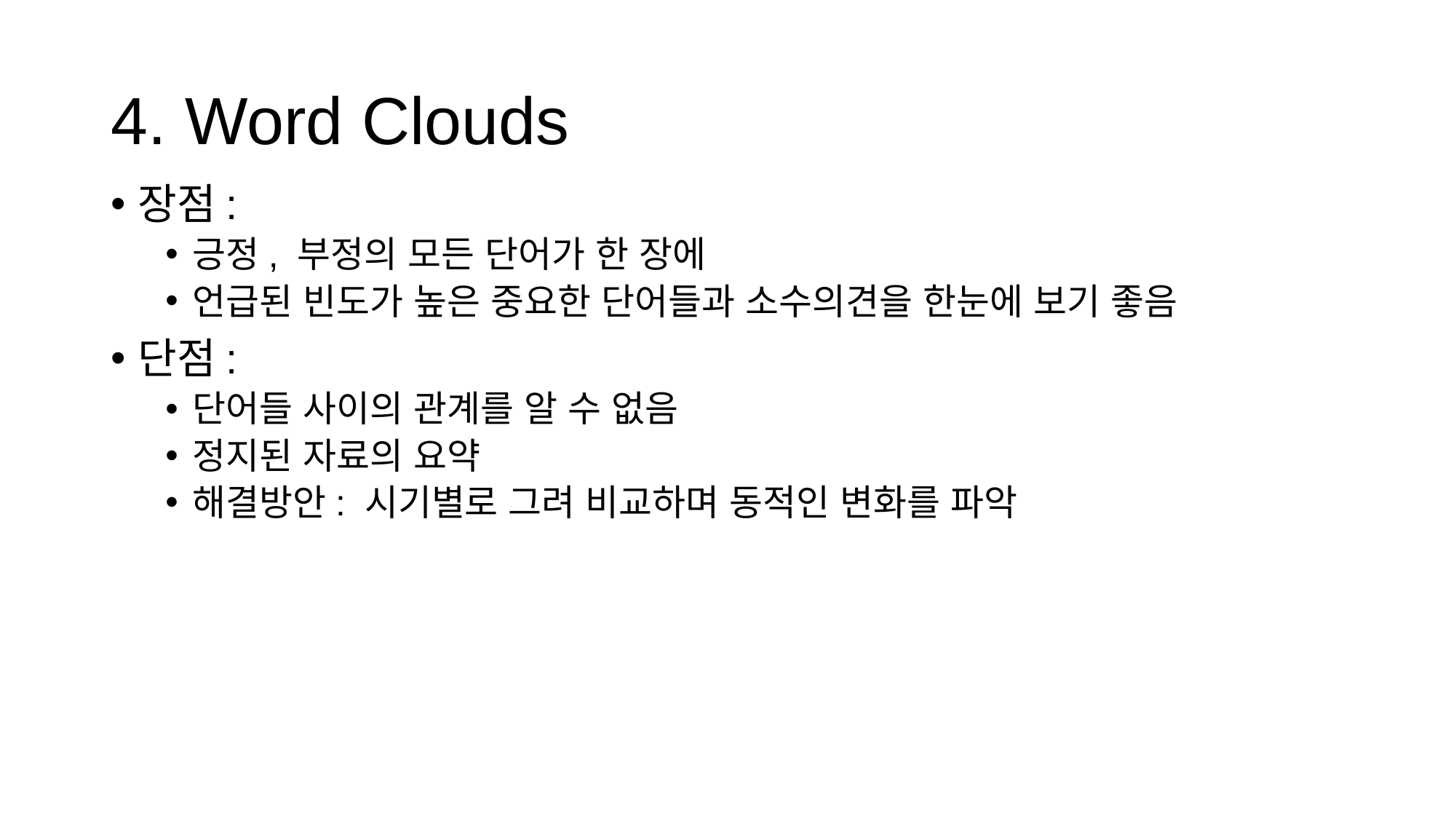

# 4. Word Clouds
장점:
긍정, 부정의 모든 단어가 한 장에
언급된 빈도가 높은 중요한 단어들과 소수의견을 한눈에 보기 좋음
단점:
단어들 사이의 관계를 알 수 없음
정지된 자료의 요약
해결방안: 시기별로 그려 비교하며 동적인 변화를 파악